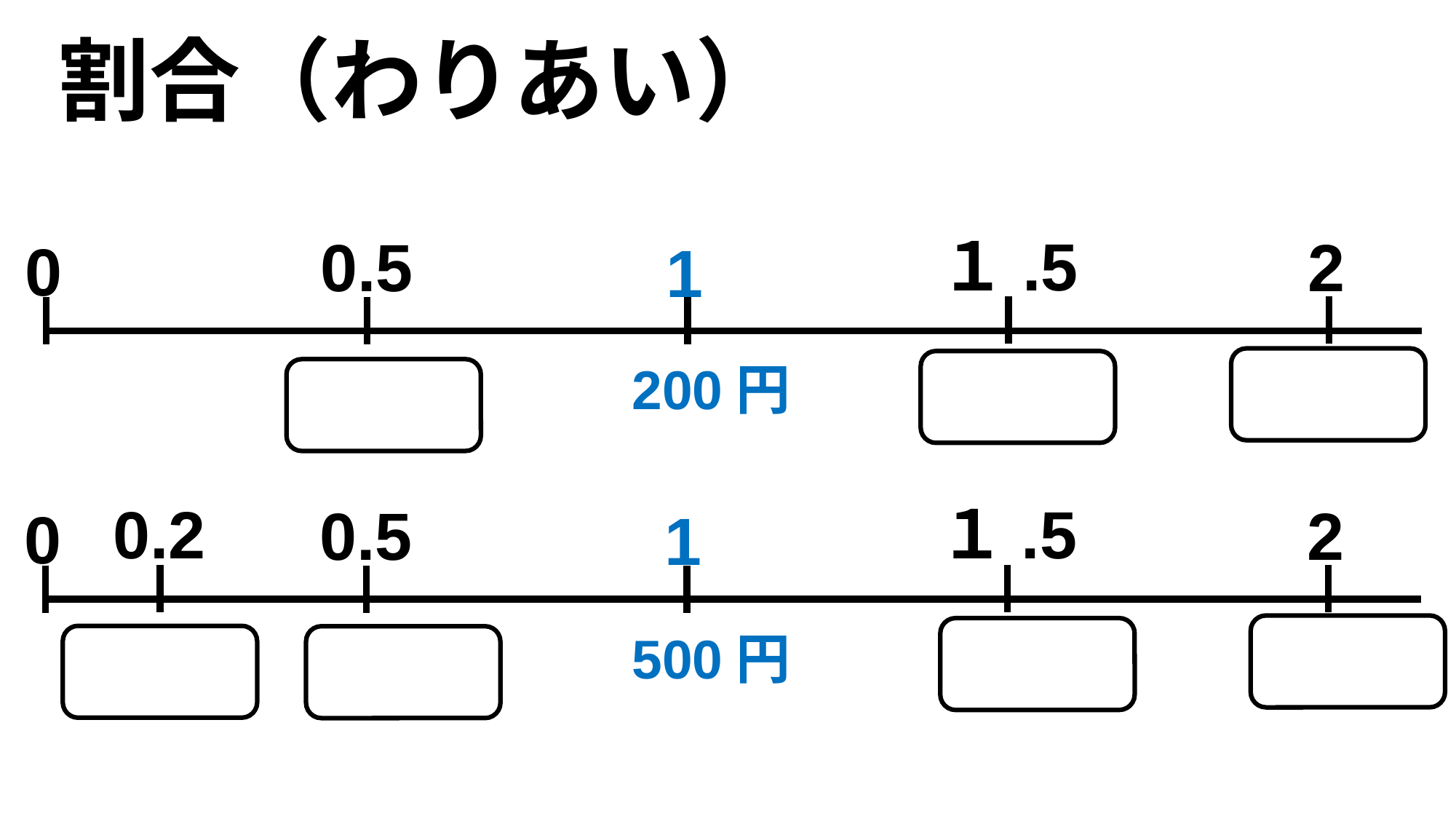

割合（わりあい）
１.5
0.5
2
0
1

200円

0.2
１.5
0.5
2
0
1

500円